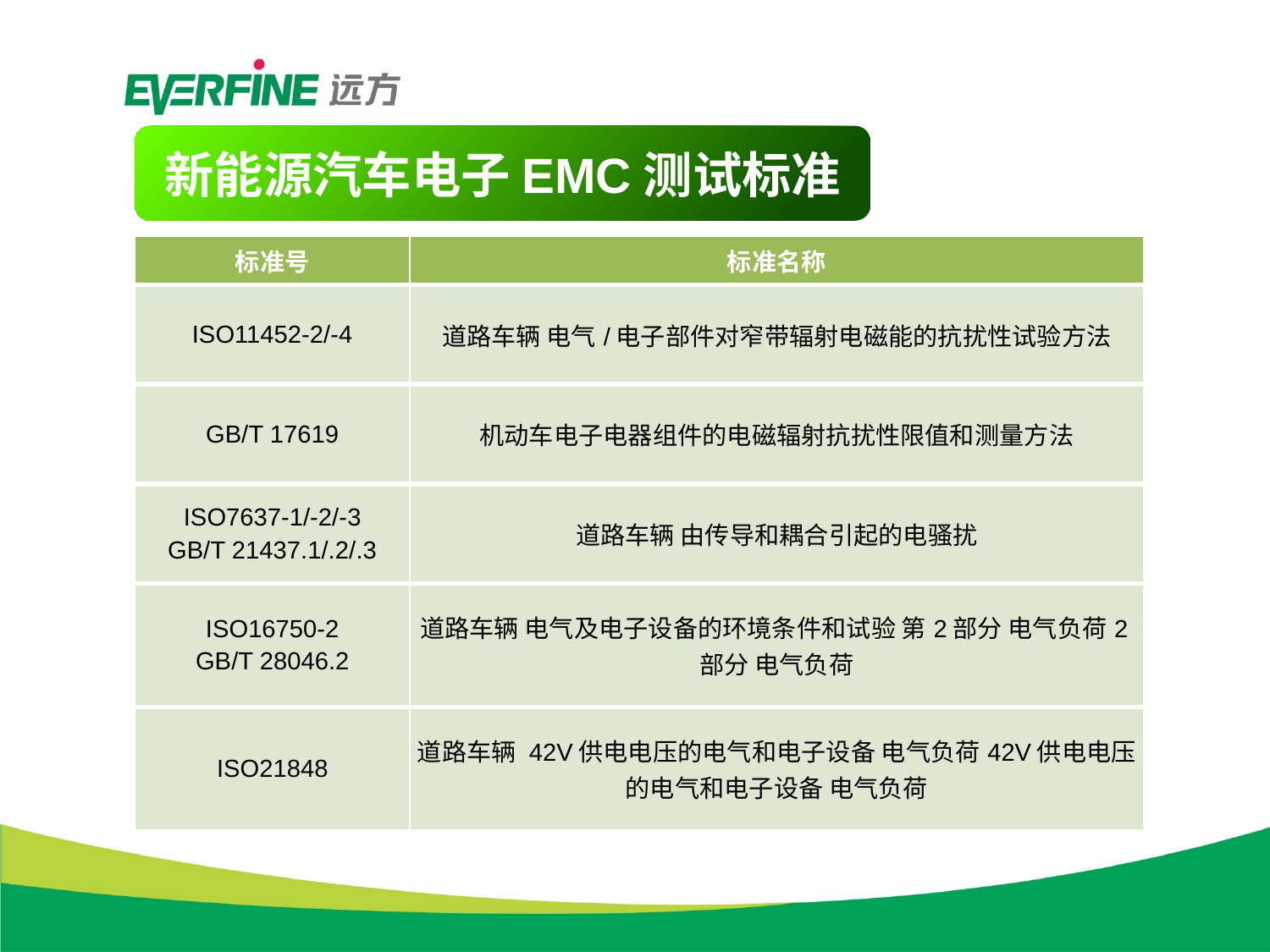

新能源汽车电子EMC测试标准

| 标准号 | 标准名称 |
| --- | --- |
| ISO11452-2/-4 | 道路车辆 电气/电子部件对窄带辐射电磁能的抗扰性试验方法 |
| GB/T 17619 | 机动车电子电器组件的电磁辐射抗扰性限值和测量方法 |
| ISO7637-1/-2/-3 GB/T 21437.1/.2/.3 | 道路车辆 由传导和耦合引起的电骚扰 |
| ISO16750-2 GB/T 28046.2 | 道路车辆 电气及电子设备的环境条件和试验 第2部分 电气负荷2部分 电气负荷 |
| ISO21848 | 道路车辆 42V供电电压的电气和电子设备 电气负荷42V供电电压的电气和电子设备 电气负荷 |